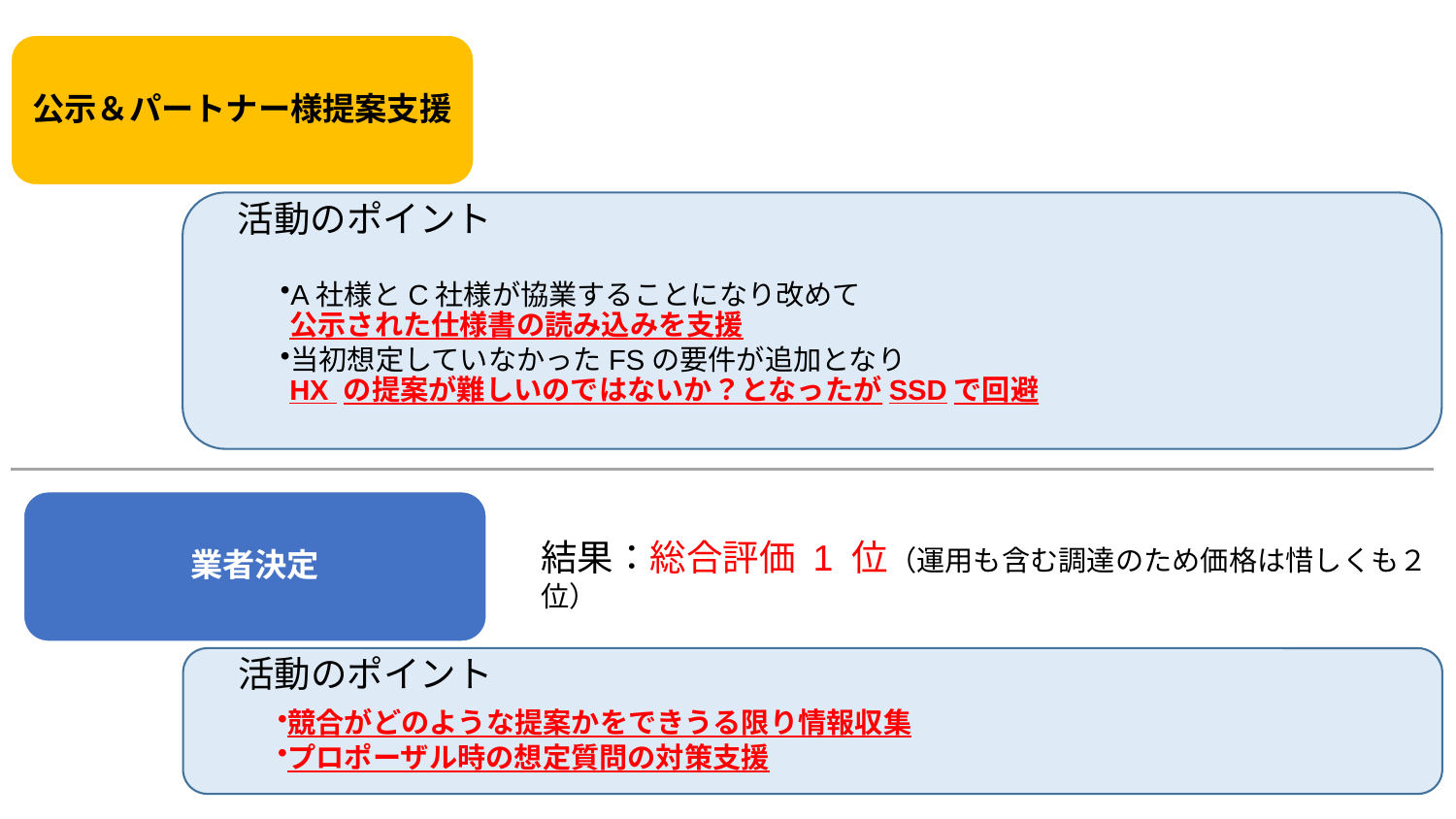

公示＆パートナー様提案支援
活動のポイント

A社様とC社様が協業することになり改めて
公示された仕様書の読み込みを支援
当初想定していなかったFSの要件が追加となり
HX の提案が難しいのではないか？となったがSSDで回避

業者決定
結果：総合評価 1 位（運用も含む調達のため価格は惜しくも２ 位）
活動のポイント

競合がどのような提案かをできうる限り情報収集
プロポーザル時の想定質問の対策支援